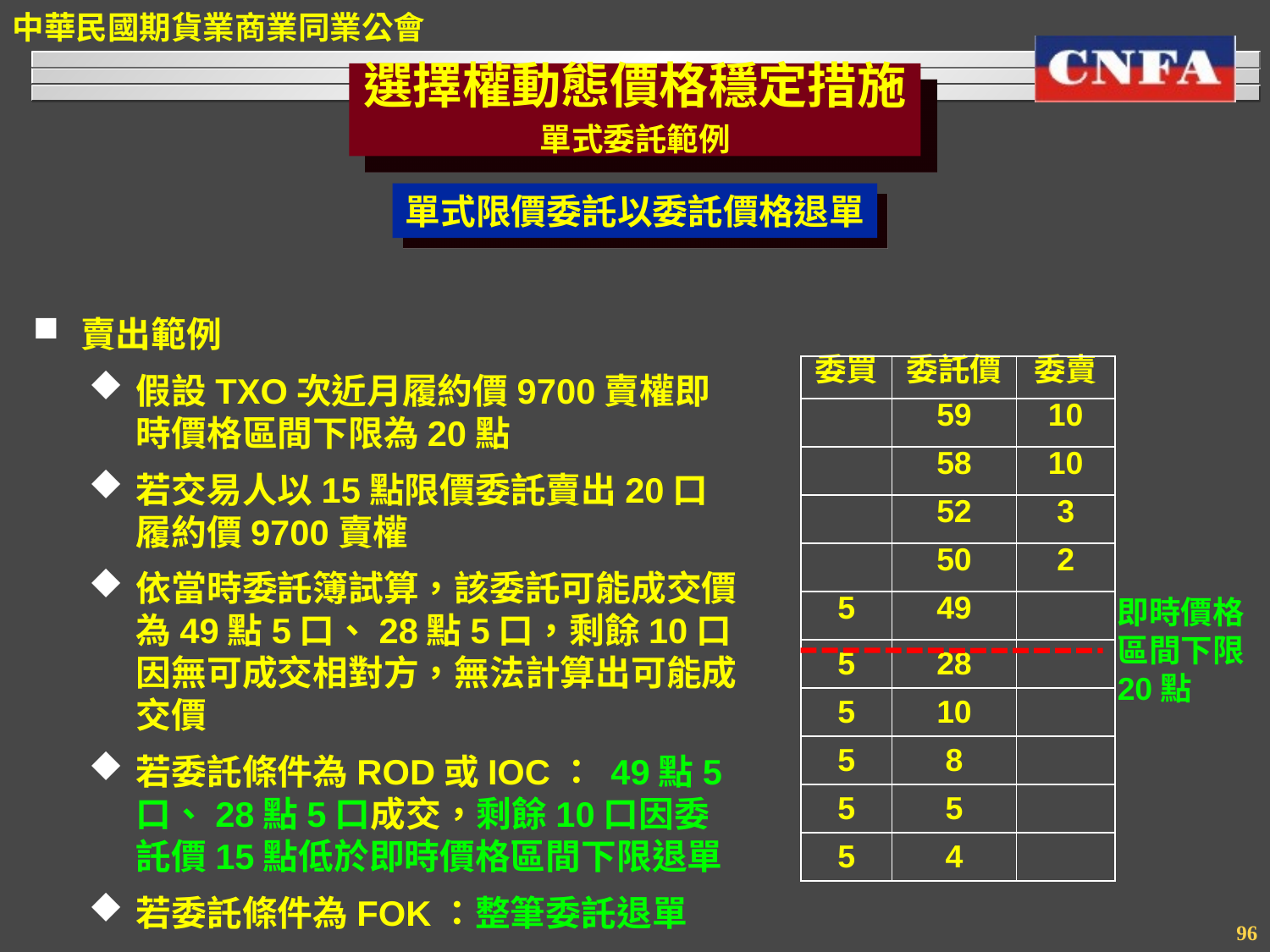

選擇權動態價格穩定措施
單式委託範例
單式限價委託以委託價格退單
賣出範例
假設TXO次近月履約價9700賣權即時價格區間下限為20點
若交易人以15點限價委託賣出20口履約價9700賣權
依當時委託簿試算，該委託可能成交價為49點5口、28點5口，剩餘10口因無可成交相對方，無法計算出可能成交價
若委託條件為ROD或IOC： 49點5口、28點5口成交，剩餘10口因委託價15點低於即時價格區間下限退單
若委託條件為FOK：整筆委託退單
| 委買 | 委託價 | 委賣 |
| --- | --- | --- |
|  | 59 | 10 |
|  | 58 | 10 |
|  | 52 | 3 |
|  | 50 | 2 |
| 5 | 49 |  |
| 5 | 28 |  |
| 5 | 10 |  |
| 5 | 8 |  |
| 5 | 5 |  |
| 5 | 4 |  |
即時價格區間下限20點